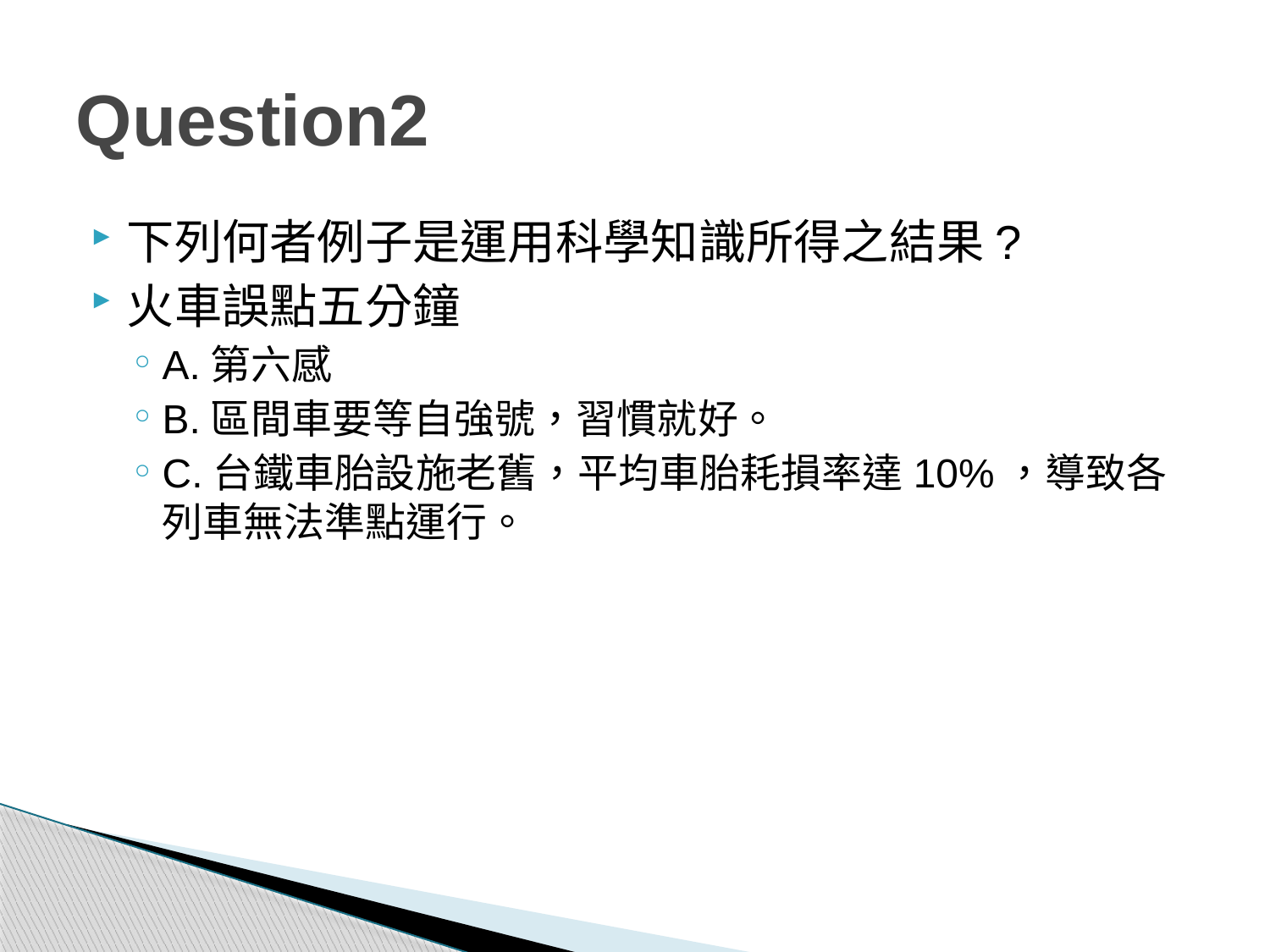

# Question2
下列何者例子是運用科學知識所得之結果?
火車誤點五分鐘
A.第六感
B.區間車要等自強號，習慣就好。
C.台鐵車胎設施老舊，平均車胎耗損率達10%，導致各列車無法準點運行。